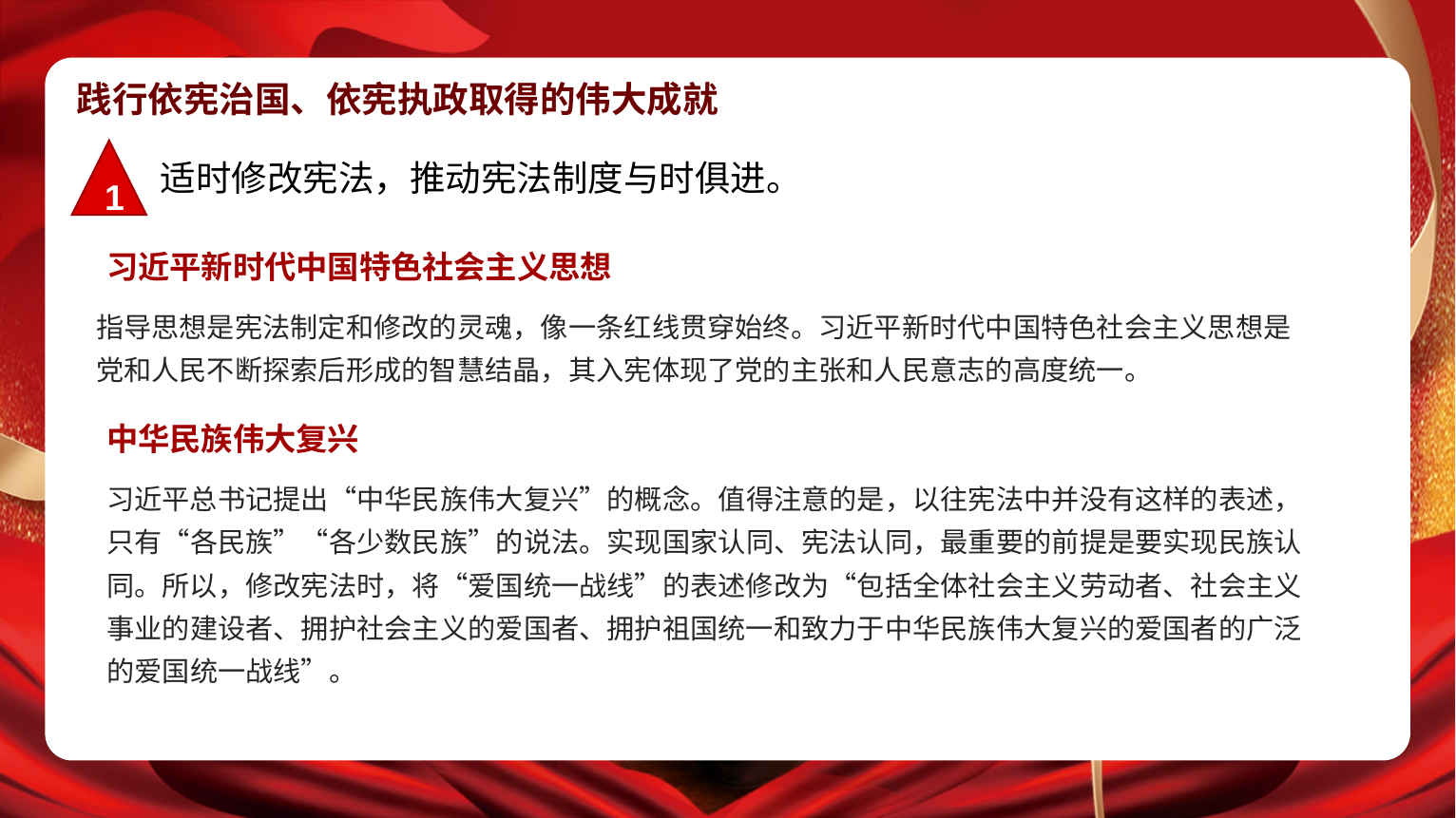

践行依宪治国、依宪执政取得的伟大成就
1
适时修改宪法，推动宪法制度与时俱进。
习近平新时代中国特色社会主义思想
指导思想是宪法制定和修改的灵魂，像一条红线贯穿始终。习近平新时代中国特色社会主义思想是党和人民不断探索后形成的智慧结晶，其入宪体现了党的主张和人民意志的高度统一。
中华民族伟大复兴
习近平总书记提出“中华民族伟大复兴”的概念。值得注意的是，以往宪法中并没有这样的表述，只有“各民族”“各少数民族”的说法。实现国家认同、宪法认同，最重要的前提是要实现民族认同。所以，修改宪法时，将“爱国统一战线”的表述修改为“包括全体社会主义劳动者、社会主义事业的建设者、拥护社会主义的爱国者、拥护祖国统一和致力于中华民族伟大复兴的爱国者的广泛的爱国统一战线”。